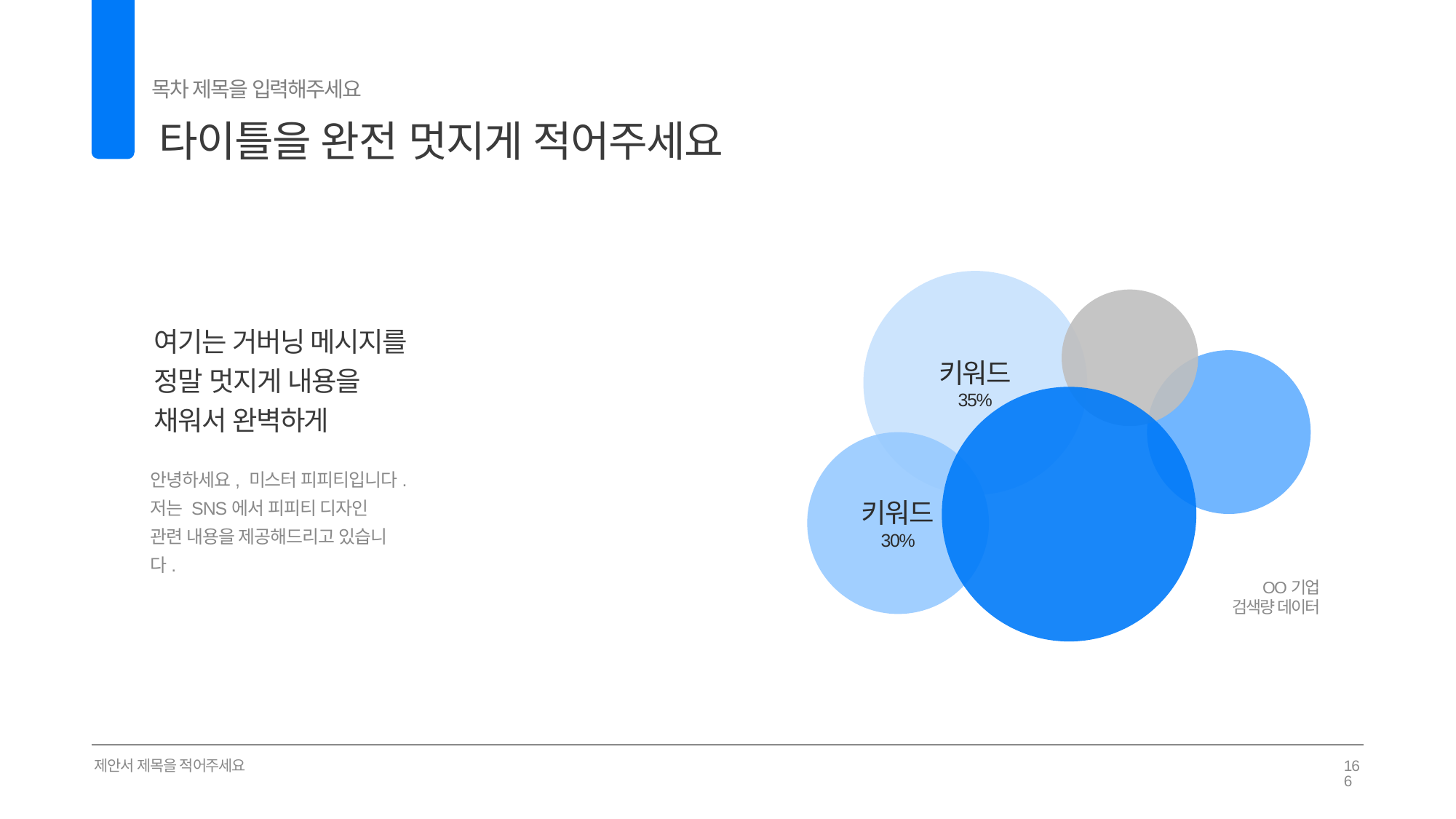

목차 제목을 입력해주세요
타이틀을 완전 멋지게 적어주세요
02
키워드
35%
키워드
10%
여기는 거버닝 메시지를
정말 멋지게 내용을
채워서 완벽하게
키워드
25%
키워드
55%
키워드
30%
안녕하세요, 미스터 피피티입니다.
저는 SNS에서 피피티 디자인
관련 내용을 제공해드리고 있습니다.
OO기업
검색량 데이터
제안서 제목을 적어주세요
166